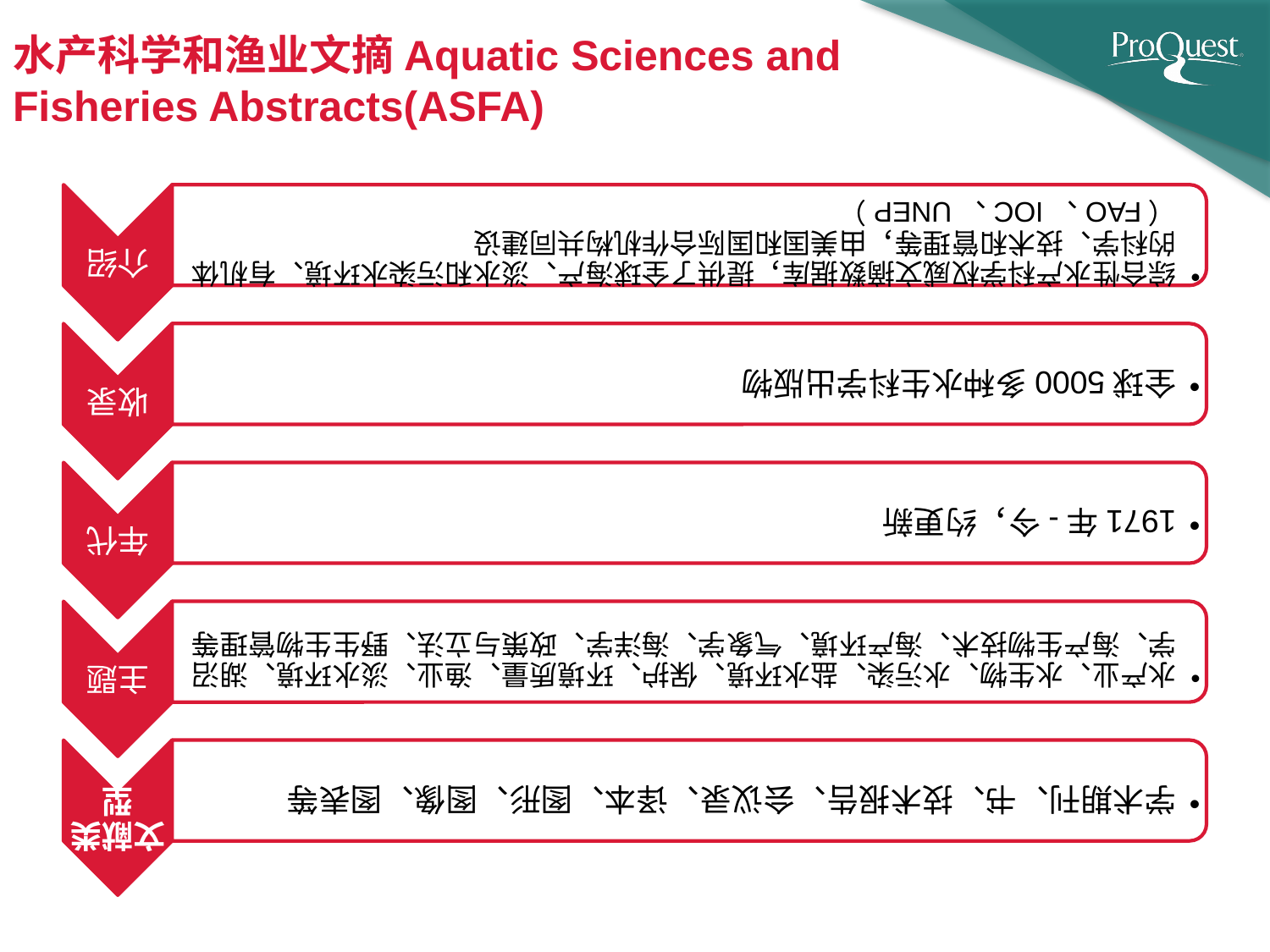

# 水产科学和渔业文摘Aquatic Sciences and Fisheries Abstracts(ASFA)
介绍
综合性水产科学权威文摘数据库，提供了全球海产、淡水和污染水环境、有机体的科学、技术和管理等，由美国和国际合作机构共同建设（FAO、IOC、UNEP）
收录
全球5000多种水生科学出版物
年代
1971年-今，约更新
主题
水产业、水生物、水污染、盐水环境、保护、环境质量、渔业、淡水环境、湖沼学、海产生物技术、海产环境、气象学、海洋学、政策与立法、野生生物管理等
文献类型
学术期刊、书、技术报告、会议录、译本、图形、图像、图表等